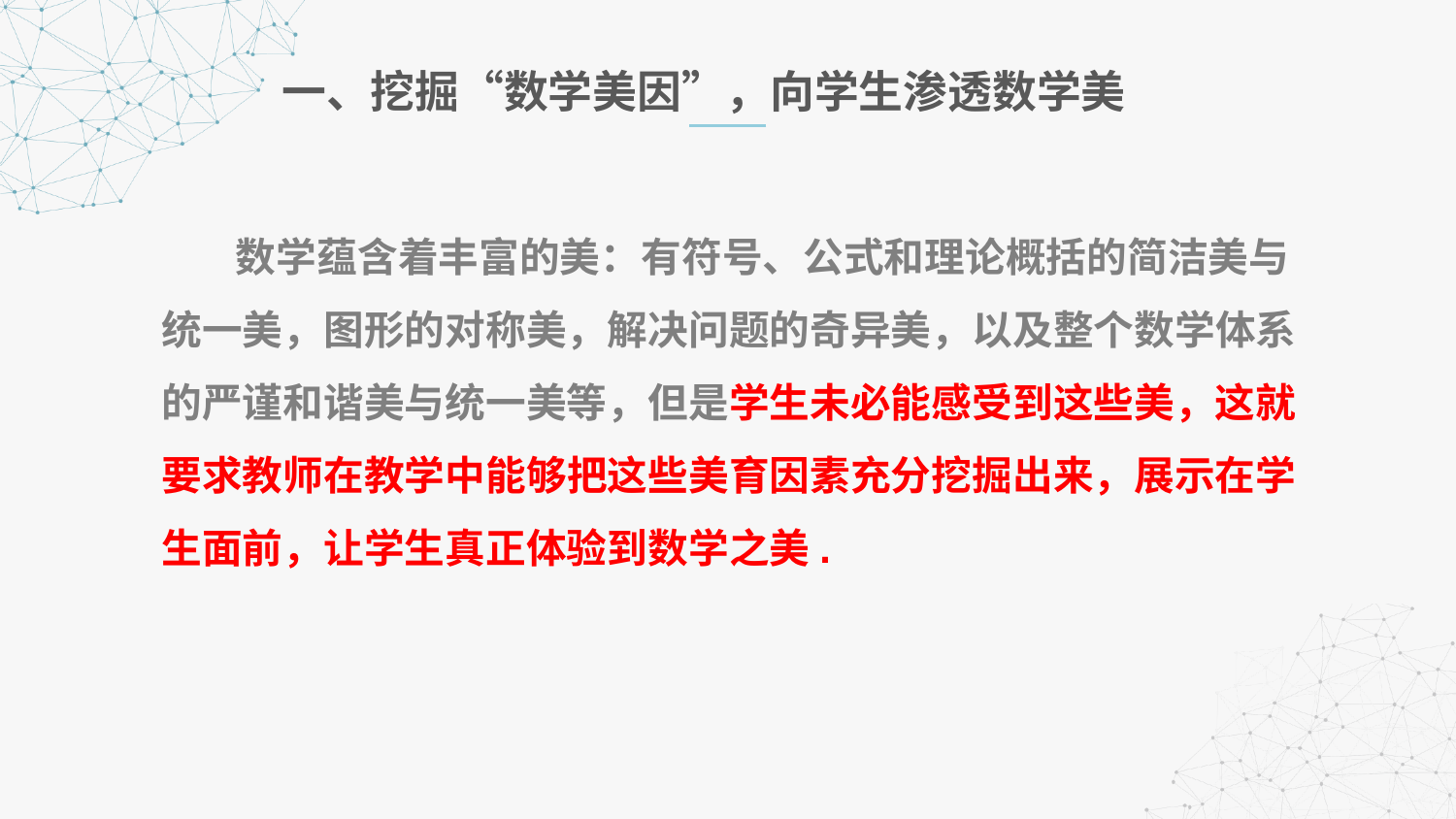

一、挖掘“数学美因”，向学生渗透数学美

       数学蕴含着丰富的美：有符号、公式和理论概括的简洁美与统一美，图形的对称美，解决问题的奇异美，以及整个数学体系的严谨和谐美与统一美等，但是学生未必能感受到这些美，这就要求教师在教学中能够把这些美育因素充分挖掘出来，展示在学生面前，让学生真正体验到数学之美.